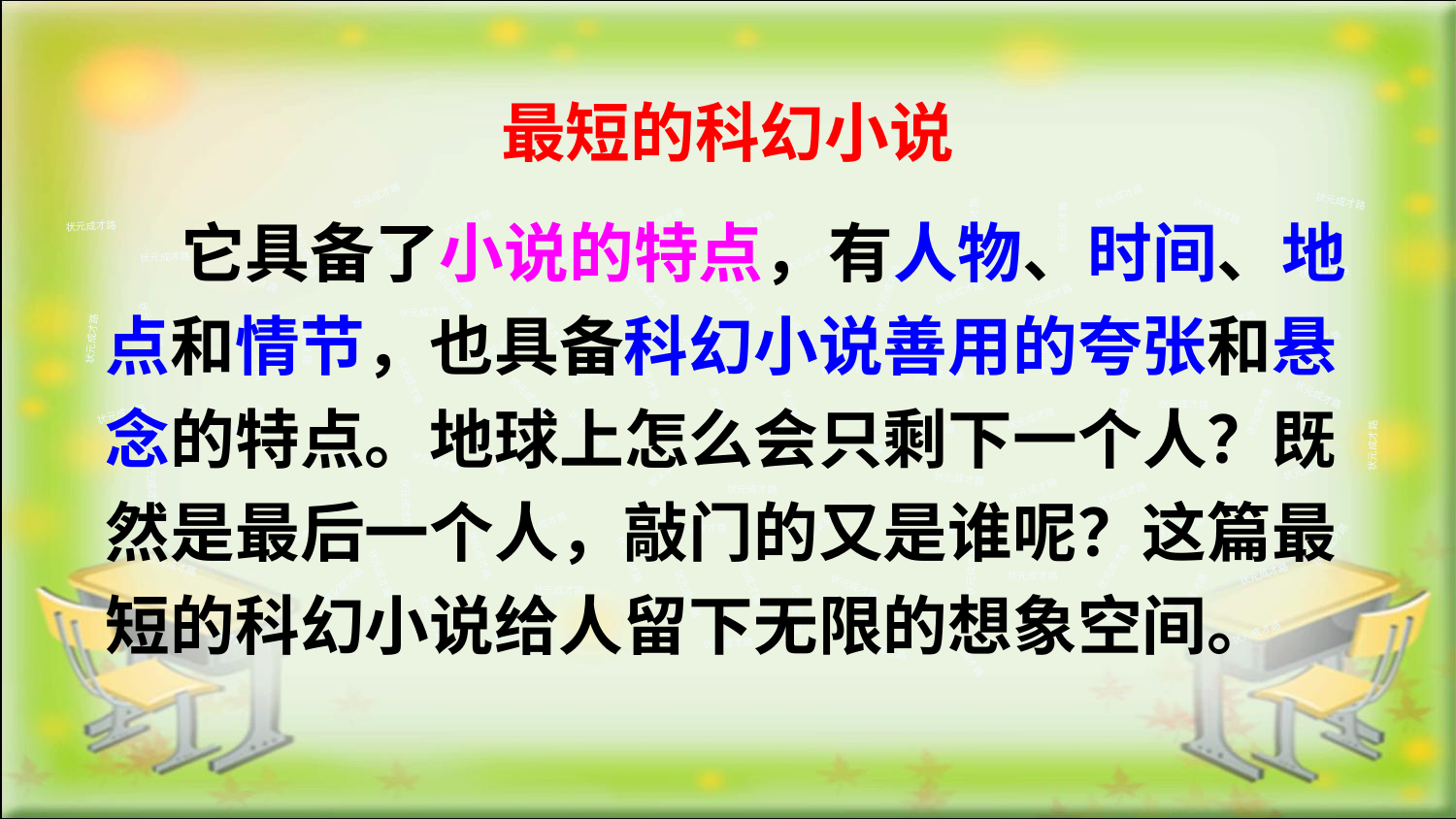

最短的科幻小说
状元成才路
状元成才路
状元成才路
    它具备了小说的特点，有人物、时间、地点和情节，也具备科幻小说善用的夸张和悬念的特点。地球上怎么会只剩下一个人？既然是最后一个人，敲门的又是谁呢？这篇最短的科幻小说给人留下无限的想象空间。
状元成才路
状元成才路
状元成才路
状元成才路
状元成才路
状元成才路
状元成才路
状元成才路
状元成才路
状元成才路
状元成才路
状元成才路
状元成才路
状元成才路
状元成才路
状元成才路
状元成才路
状元成才路
状元成才路
状元成才路
状元成才路
状元成才路
状元成才路
状元成才路
状元成才路
状元成才路
状元成才路
状元成才路
状元成才路
状元成才路
状元成才路
状元成才路
状元成才路
状元成才路
状元成才路
状元成才路
状元成才路
状元成才路
状元成才路
状元成才路
状元成才路
状元成才路
状元成才路
状元成才路
状元成才路
状元成才路
状元成才路
状元成才路
状元成才路
状元成才路
状元成才路
状元成才路
状元成才路
状元成才路
状元成才路
状元成才路
状元成才路
状元成才路
状元成才路
状元成才路
状元成才路
状元成才路
状元成才路
状元成才路
状元成才路
状元成才路
状元成才路
状元成才路
状元成才路
状元成才路
状元成才路
状元成才路
状元成才路
状元成才路
状元成才路
状元成才路
状元成才路
状元成才路
状元成才路
状元成才路
状元成才路
状元成才路
状元成才路
状元成才路
状元成才路
状元成才路
状元成才路
状元成才路
状元成才路
状元成才路
状元成才路
状元成才路
状元成才路
状元成才路
状元成才路
状元成才路
状元成才路